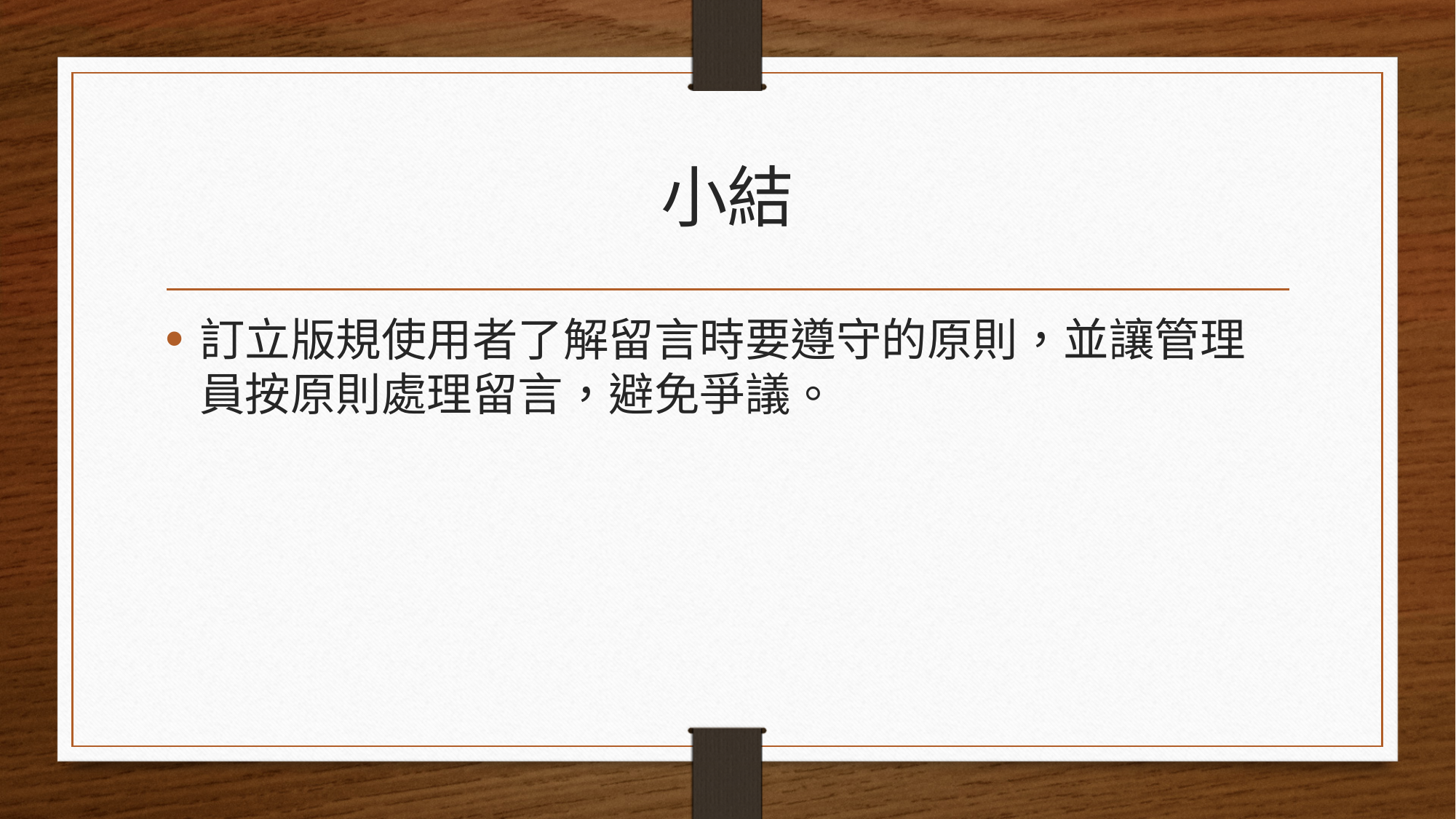

# 小結
訂立版規使用者了解留言時要遵守的原則，並讓管理員按原則處理留言，避免爭議。